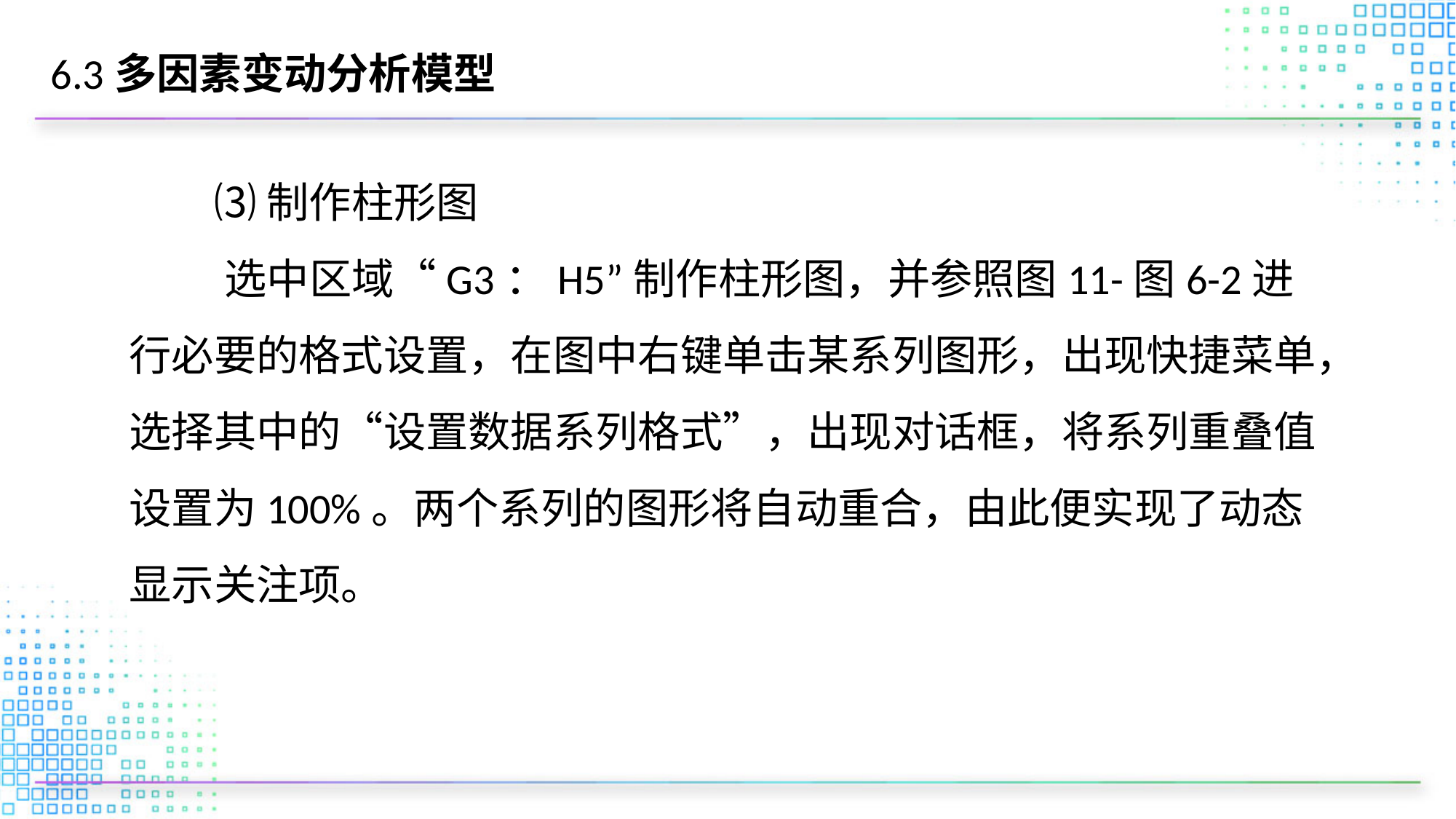

# 6.3多因素变动分析模型
         ⑶制作柱形图
         选中区域“G3：H5”制作柱形图，并参照图11-图6-2进行必要的格式设置，在图中右键单击某系列图形，出现快捷菜单，选择其中的“设置数据系列格式”，出现对话框，将系列重叠值设置为100%。两个系列的图形将自动重合，由此便实现了动态显示关注项。